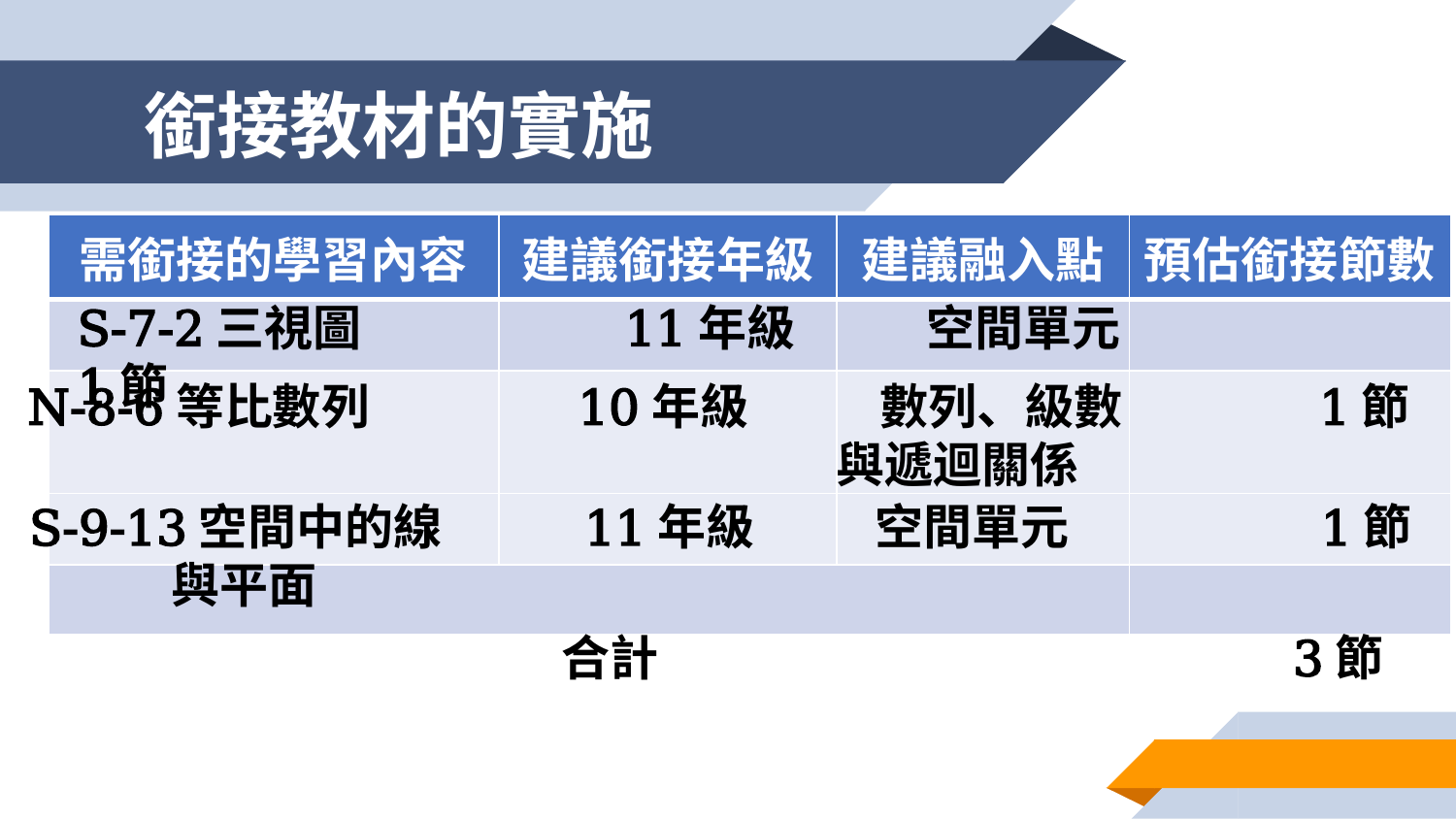

# 銜接教材的實施
| 需銜接的學習內容 | 建議銜接年級 | 建議融入點 | 預估銜接節數 |
| --- | --- | --- | --- |
|  |  |  |  |
|  |  |  |  |
|  |  |  |  |
|  |  |  |  |
S-7-2三視圖                       11年級            空間單元                     1節
N-8-6等比數列                  10年級            數列、級數                 1節
                                                                         與遞迴關係
S-9-13空間中的線            11年級           空間單元                      1節
             與平面
合計                                                         3節